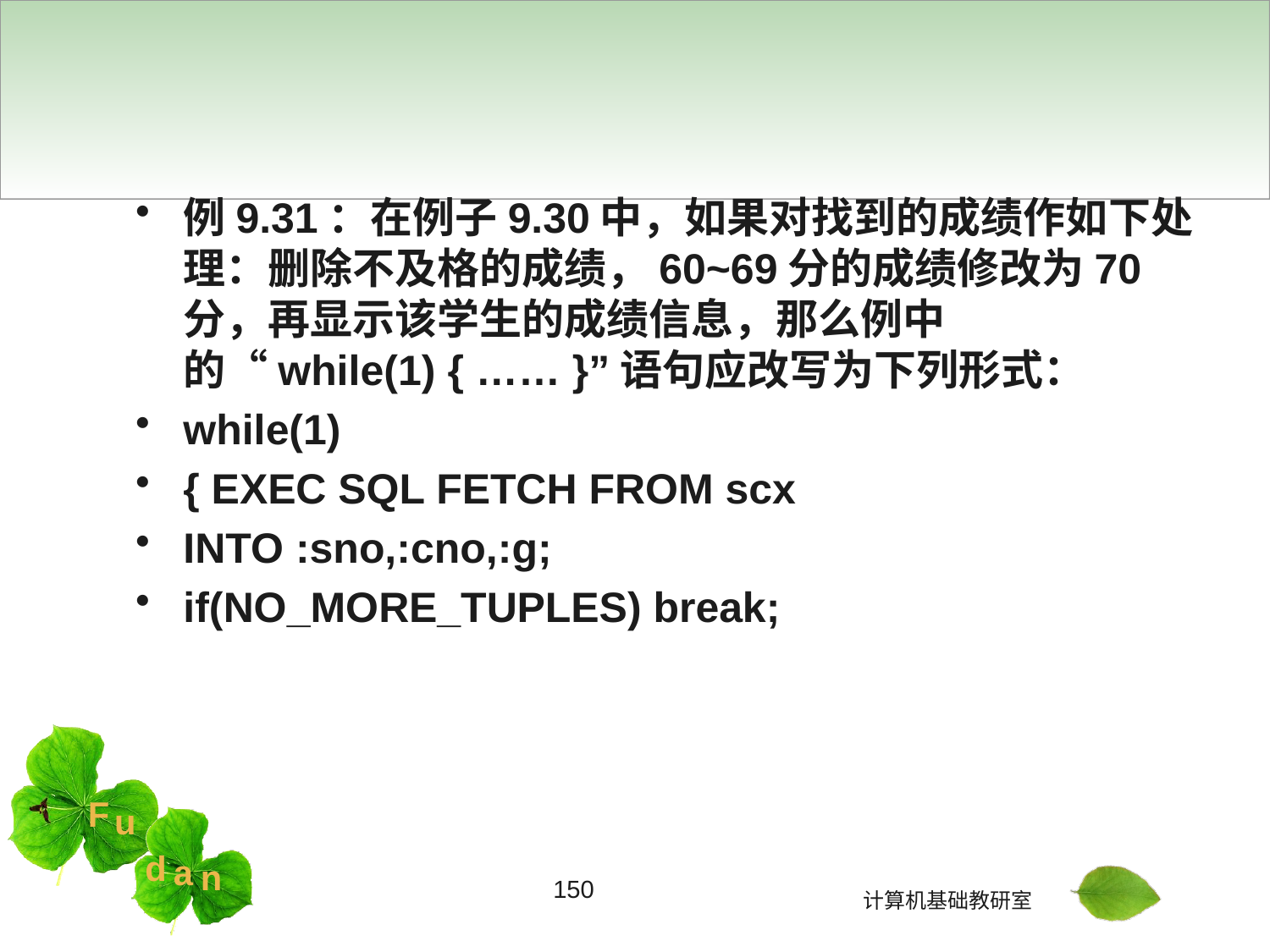

#
例9.31：在例子9.30中，如果对找到的成绩作如下处理：删除不及格的成绩，60~69分的成绩修改为70分，再显示该学生的成绩信息，那么例中的“while(1) { …… }”语句应改写为下列形式：
while(1)
{ EXEC SQL FETCH FROM scx
INTO :sno,:cno,:g;
if(NO_MORE_TUPLES) break;

150